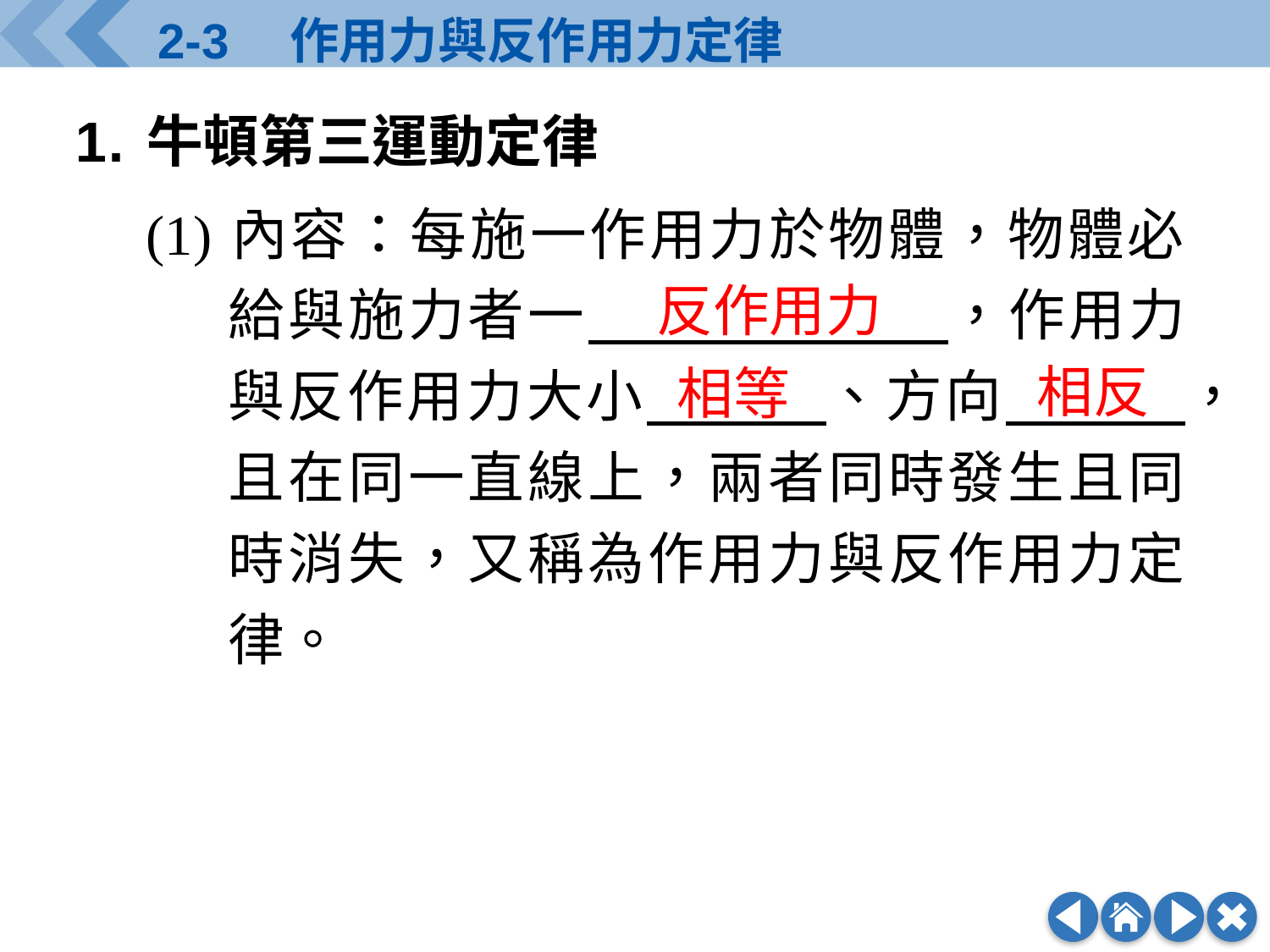

牛頓第三運動定律
(1)	內容：每施一作用力於物體，物體必給與施力者一　　　　　　，作用力與反作用力大小　　　、方向　　　，且在同一直線上，兩者同時發生且同時消失，又稱為作用力與反作用力定律。
反作用力
相反
相等